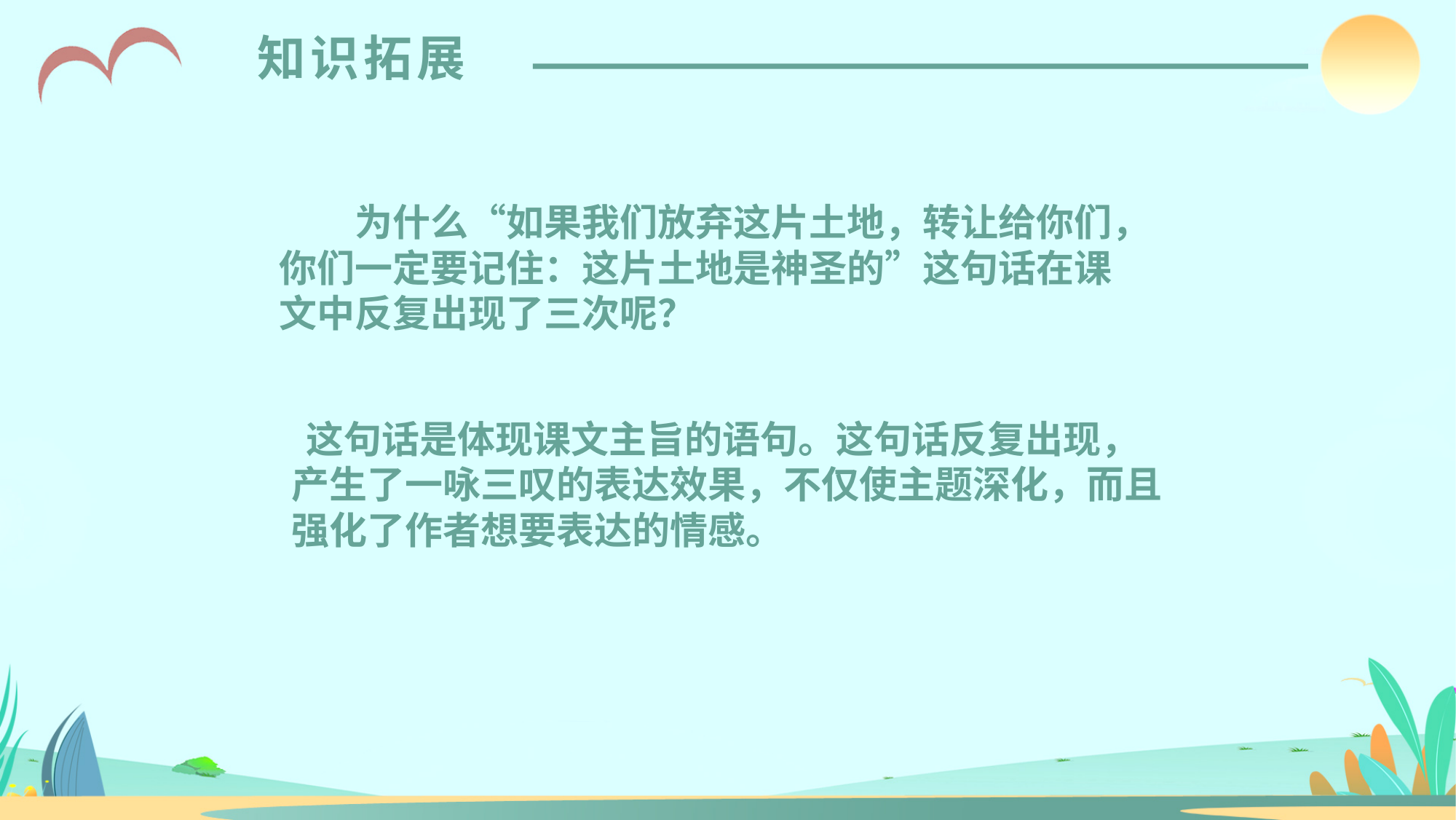

知识拓展

　　为什么“如果我们放弃这片土地，转让给你们，你们一定要记住：这片土地是神圣的”这句话在课文中反复出现了三次呢？
       这句话是体现课文主旨的语句。这句话反复出现，产生了一咏三叹的表达效果，不仅使主题深化，而且强化了作者想要表达的情感。